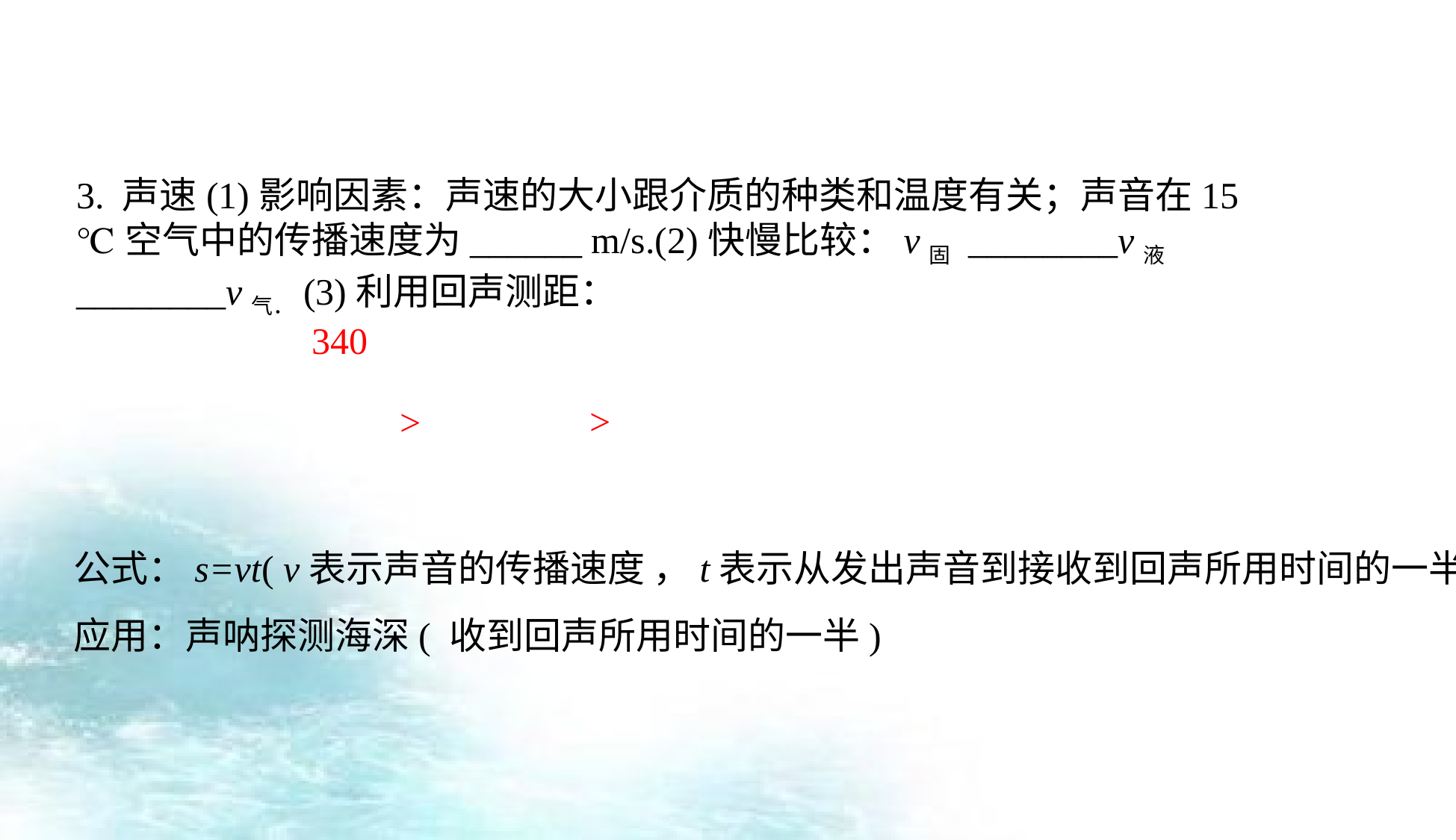

3. 声速(1)影响因素：声速的大小跟介质的种类和温度有关；声音在15 ℃空气中的传播速度为______ m/s.(2)快慢比较：v固 ________v液________v气．(3)利用回声测距：

340
>
>
公式：s=vt( v表示声音的传播速度 ，t表示从发出声音到接收到回声所用时间的一半)
应用：声呐探测海深( 收到回声所用时间的一半)